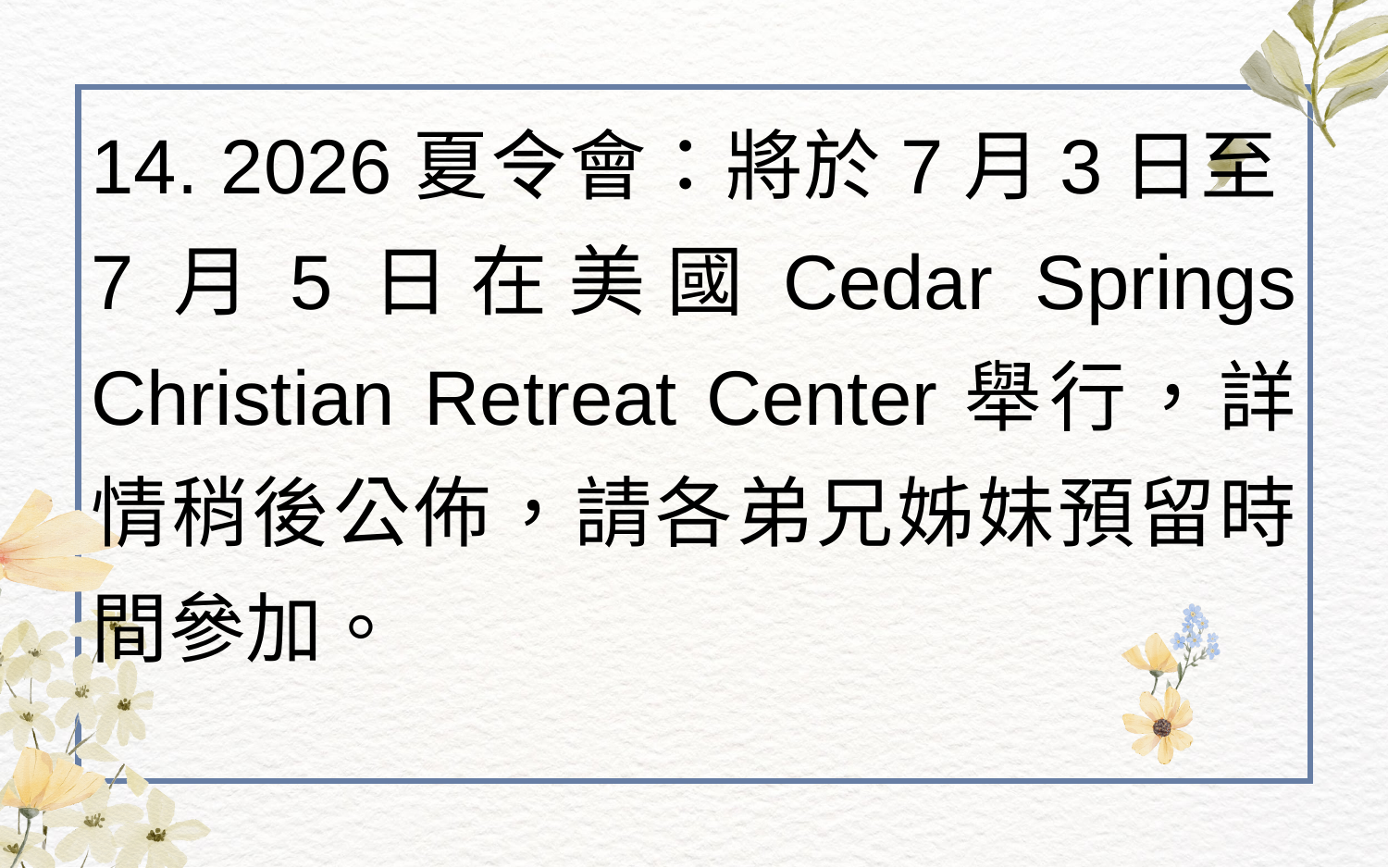

14. 2026夏令會：將於7月3日至7月5日在美國Cedar Springs Christian Retreat Center舉行，詳情稍後公佈，請各弟兄姊妹預留時間參加。